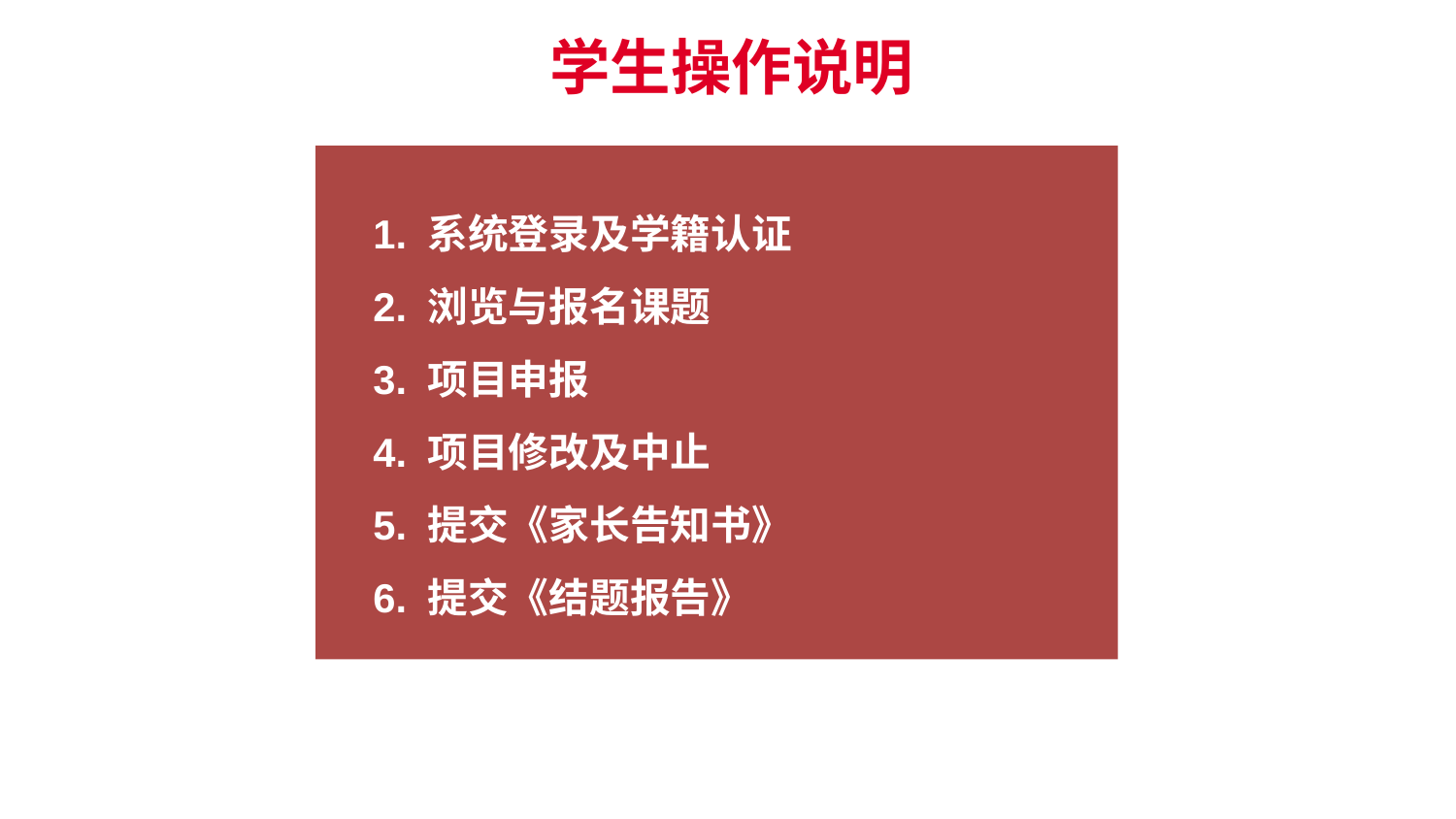

#
学生操作说明
1. 系统登录及学籍认证
2. 浏览与报名课题
3. 项目申报
4. 项目修改及中止
5. 提交《家长告知书》
6. 提交《结题报告》